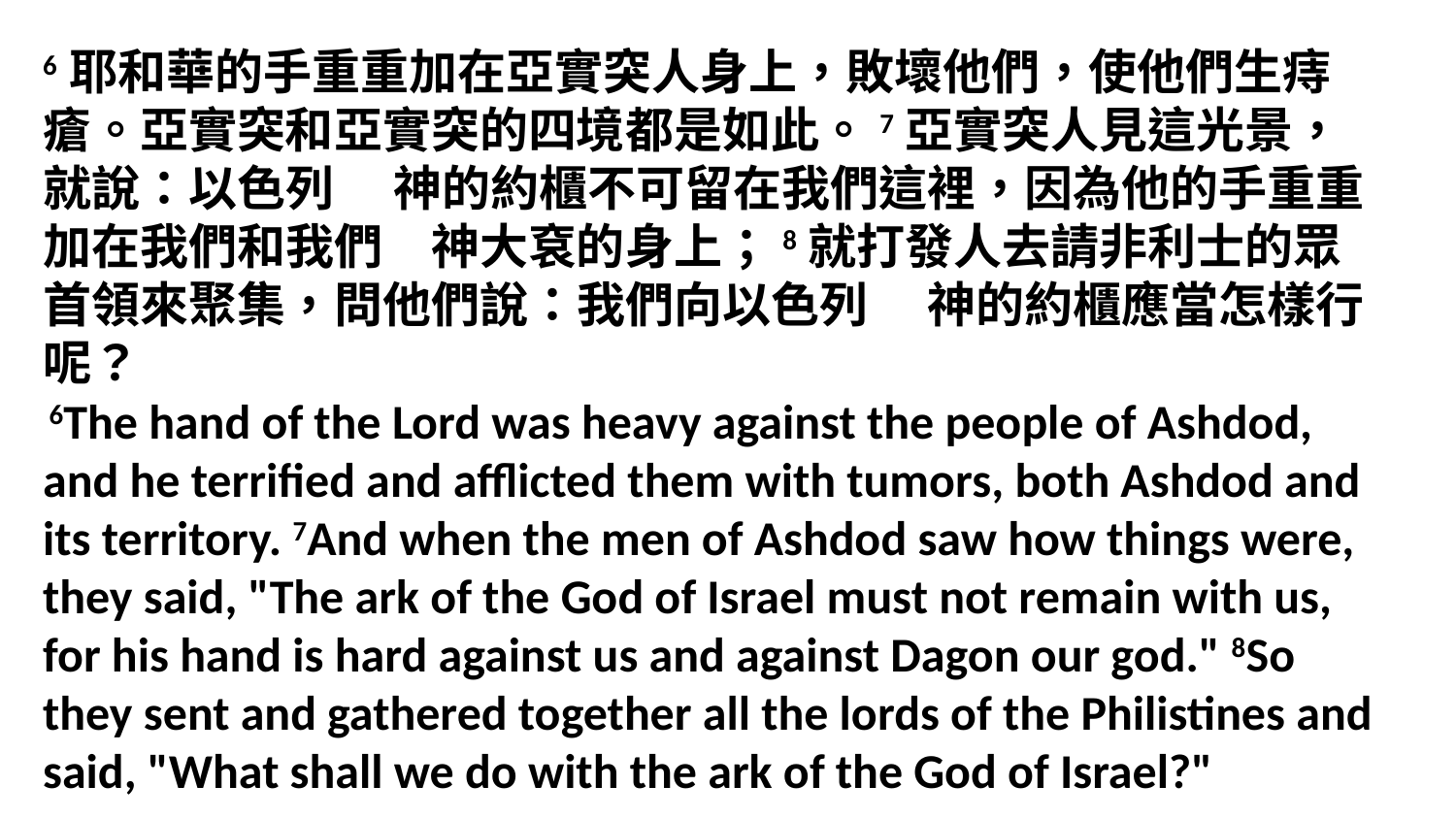

6耶和華的手重重加在亞實突人身上，敗壞他們，使他們生痔瘡。亞實突和亞實突的四境都是如此。7亞實突人見這光景，就說：以色列　 神的約櫃不可留在我們這裡，因為他的手重重加在我們和我們　神大袞的身上；8就打發人去請非利士的眾首領來聚集，問他們說：我們向以色列　 神的約櫃應當怎樣行呢？
 6The hand of the Lord was heavy against the people of Ashdod, and he terrified and afflicted them with tumors, both Ashdod and its territory. 7And when the men of Ashdod saw how things were, they said, "The ark of the God of Israel must not remain with us, for his hand is hard against us and against Dagon our god." 8So they sent and gathered together all the lords of the Philistines and said, "What shall we do with the ark of the God of Israel?"